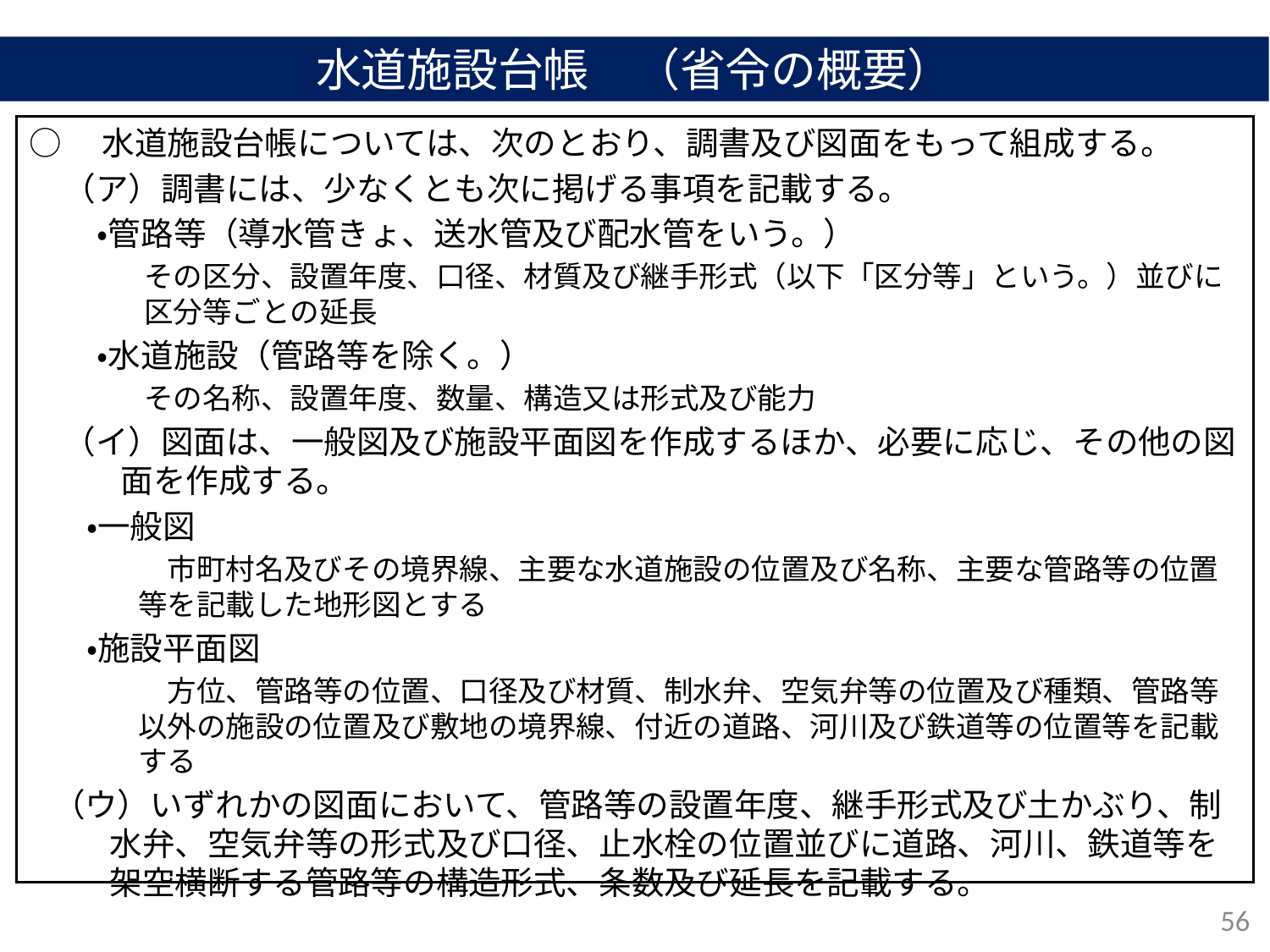

# 水道施設台帳　（省令の概要）
○　水道施設台帳については、次のとおり、調書及び図面をもって組成する。
（ア）調書には、少なくとも次に掲げる事項を記載する。
・管路等（導水管きょ、送水管及び配水管をいう。）
その区分、設置年度、口径、材質及び継手形式（以下「区分等」という。）並びに区分等ごとの延長
・水道施設（管路等を除く。）
その名称、設置年度、数量、構造又は形式及び能力
（イ）図面は、一般図及び施設平面図を作成するほか、必要に応じ、その他の図面を作成する。
・一般図
　市町村名及びその境界線、主要な水道施設の位置及び名称、主要な管路等の位置等を記載した地形図とする
・施設平面図
　方位、管路等の位置、口径及び材質、制水弁、空気弁等の位置及び種類、管路等以外の施設の位置及び敷地の境界線、付近の道路、河川及び鉄道等の位置等を記載する
（ウ）いずれかの図面において、管路等の設置年度、継手形式及び土かぶり、制水弁、空気弁等の形式及び口径、止水栓の位置並びに道路、河川、鉄道等を架空横断する管路等の構造形式、条数及び延長を記載する。

56